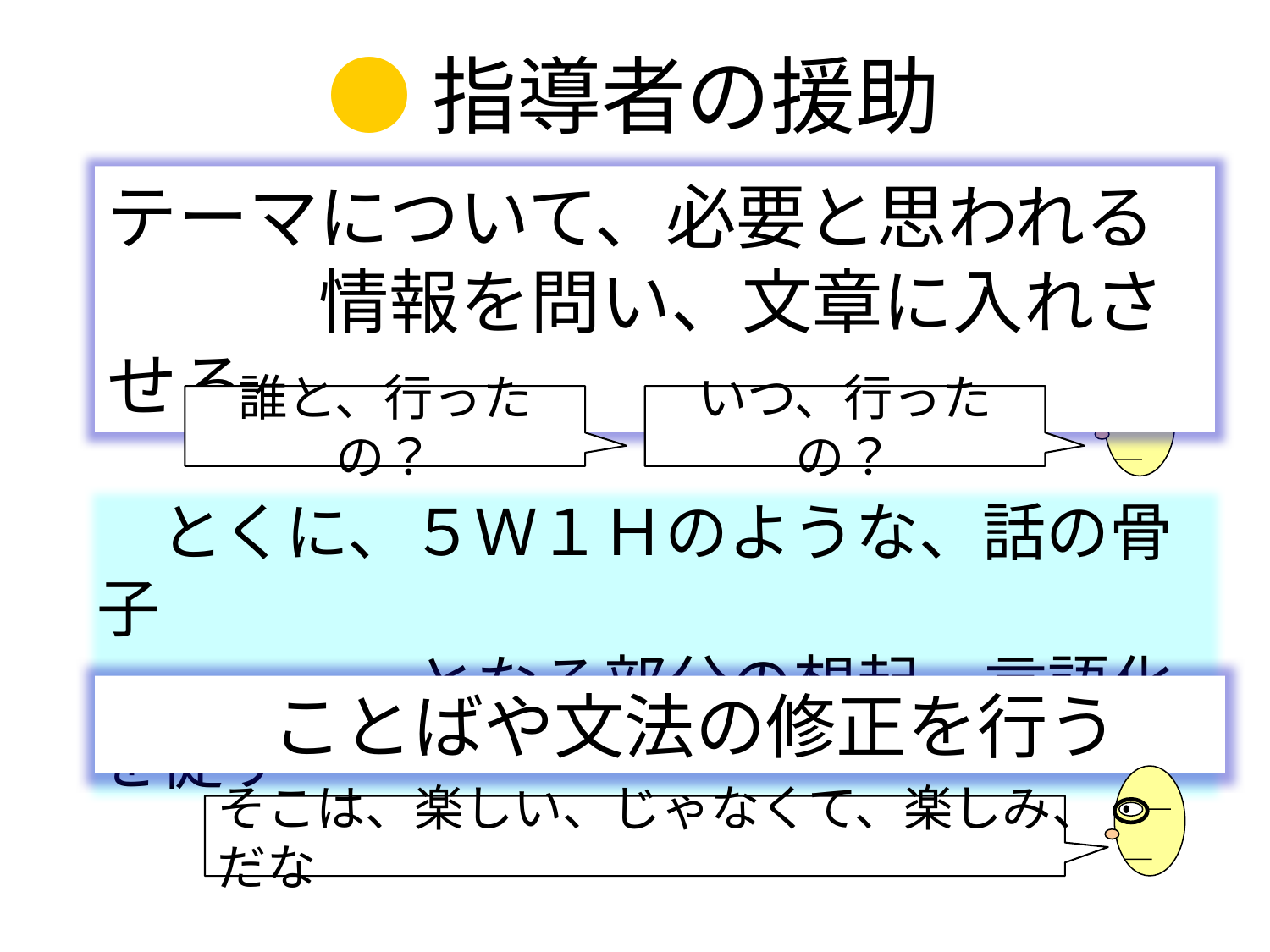

●指導者の援助
テーマについて、必要と思われる
　　　情報を問い、文章に入れさせる

誰と、行ったの？
いつ、行ったの？
　とくに、５Ｗ１Ｈのような、話の骨子
　　　　　となる部分の想起・言語化を促す
　ことばや文法の修正を行う

そこは、楽しい、じゃなくて、楽しみ、だな